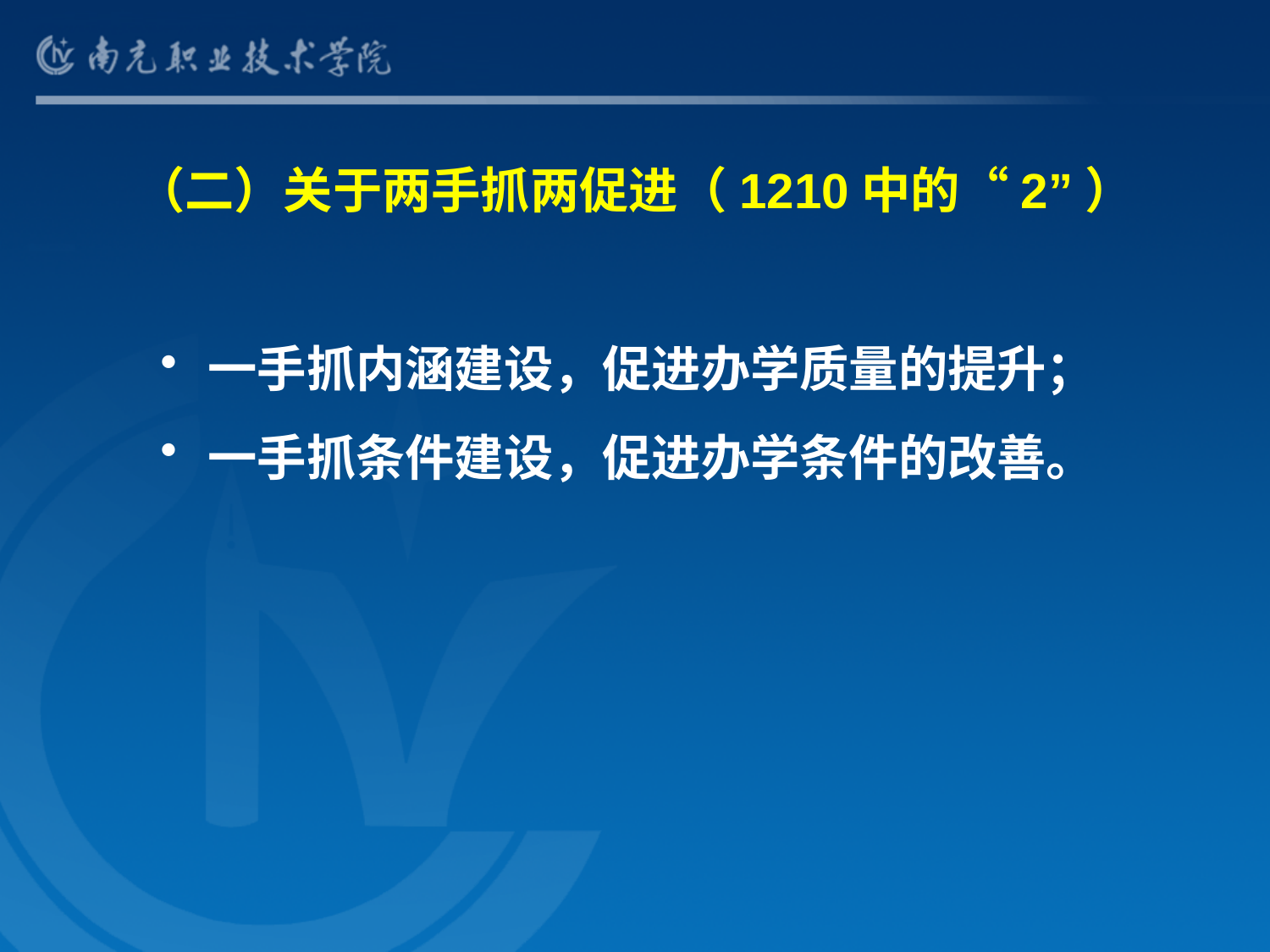

# （二）关于两手抓两促进（1210中的“2”）

一手抓内涵建设，促进办学质量的提升；
一手抓条件建设，促进办学条件的改善。